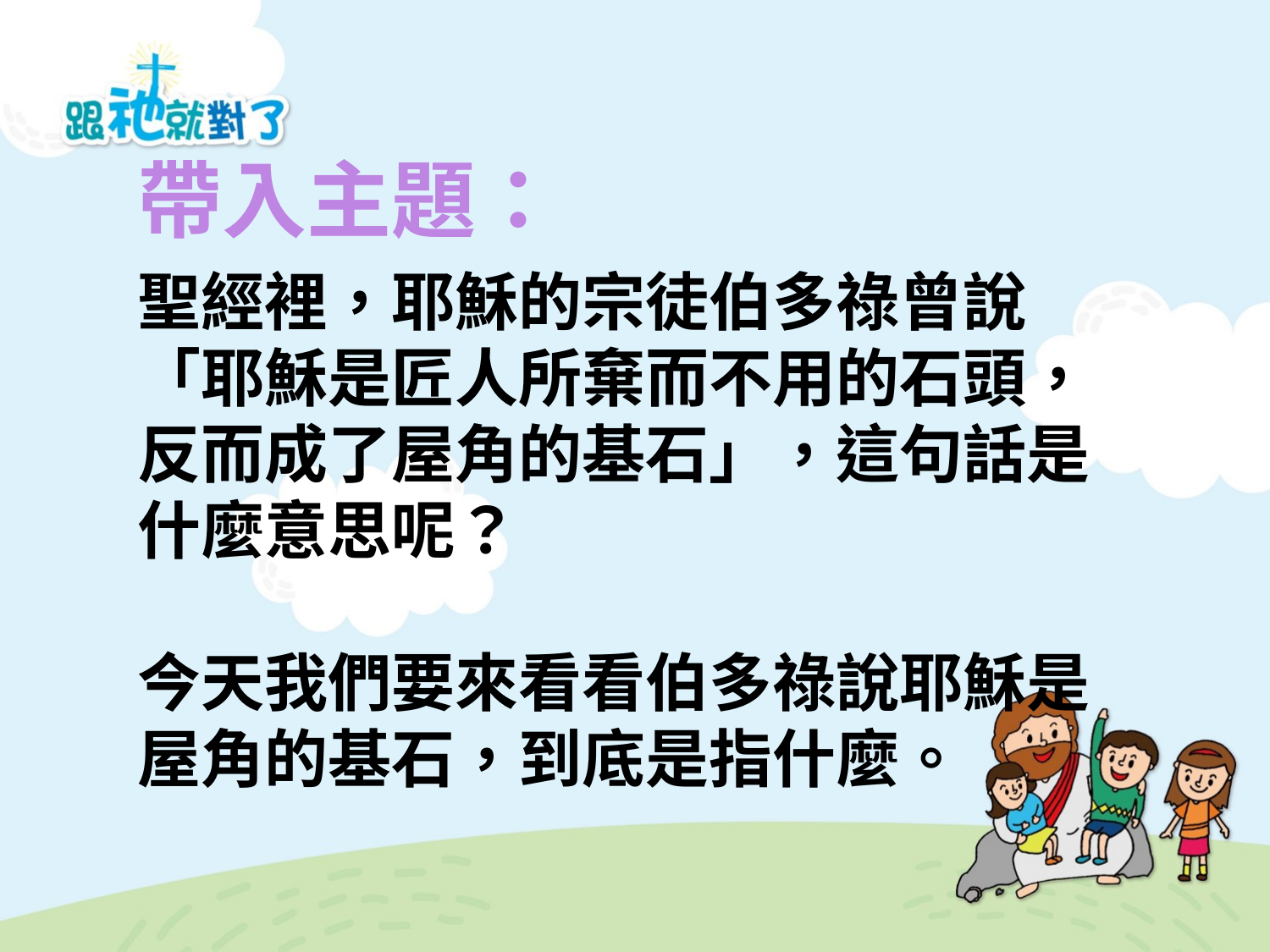

帶入主題：
聖經裡，耶穌的宗徒伯多祿曾說「耶穌是匠人所棄而不用的石頭，反而成了屋角的基石」，這句話是什麼意思呢？

今天我們要來看看伯多祿說耶穌是屋角的基石，到底是指什麼。